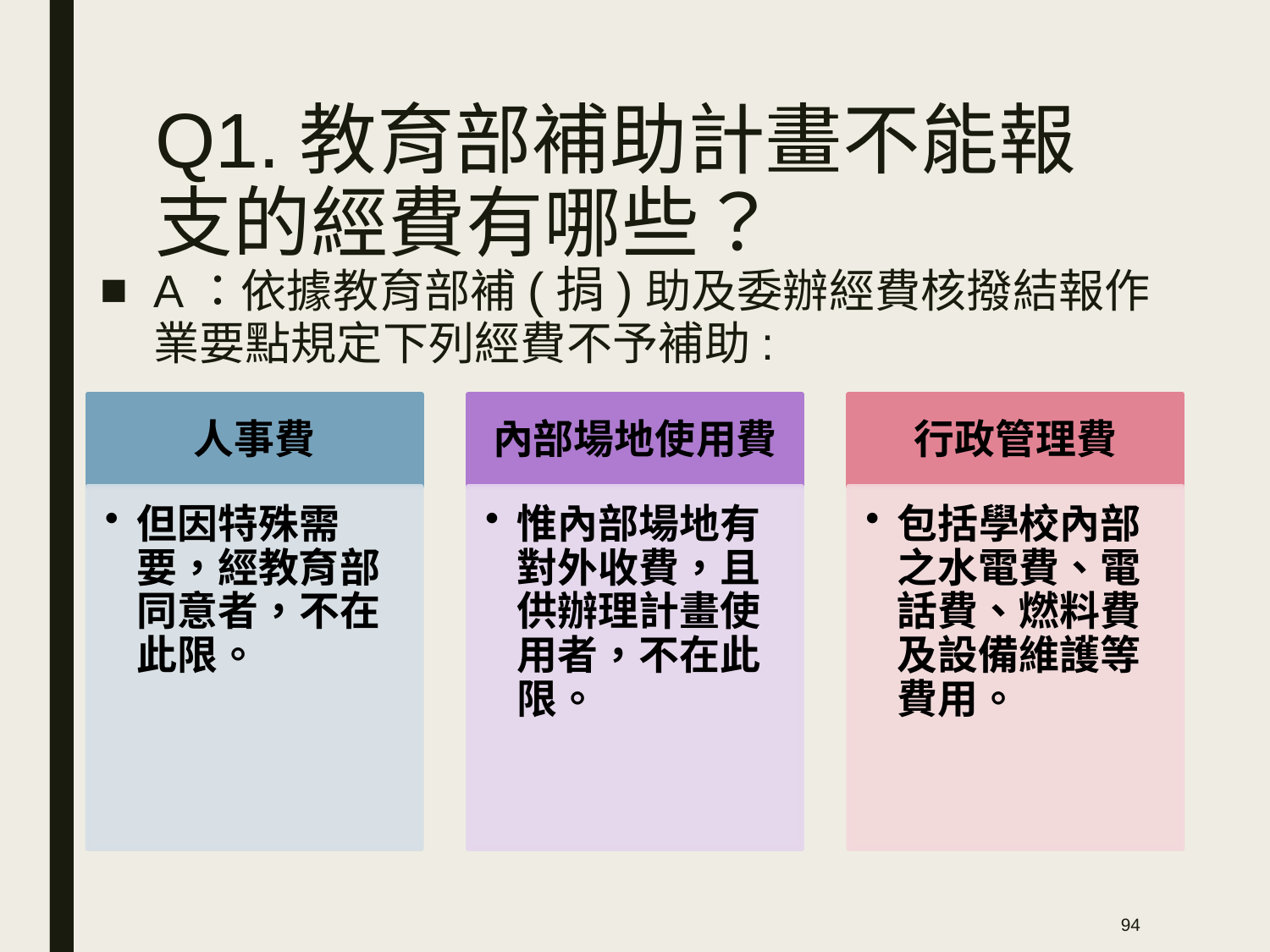

# Q1.教育部補助計畫不能報支的經費有哪些？
A：依據教育部補(捐)助及委辦經費核撥結報作業要點規定下列經費不予補助:

人事費
但因特殊需要，經教育部同意者，不在此限。
內部場地使用費
惟內部場地有對外收費，且供辦理計畫使用者，不在此限。
行政管理費
包括學校內部之水電費、電話費、燃料費及設備維護等費用。
94